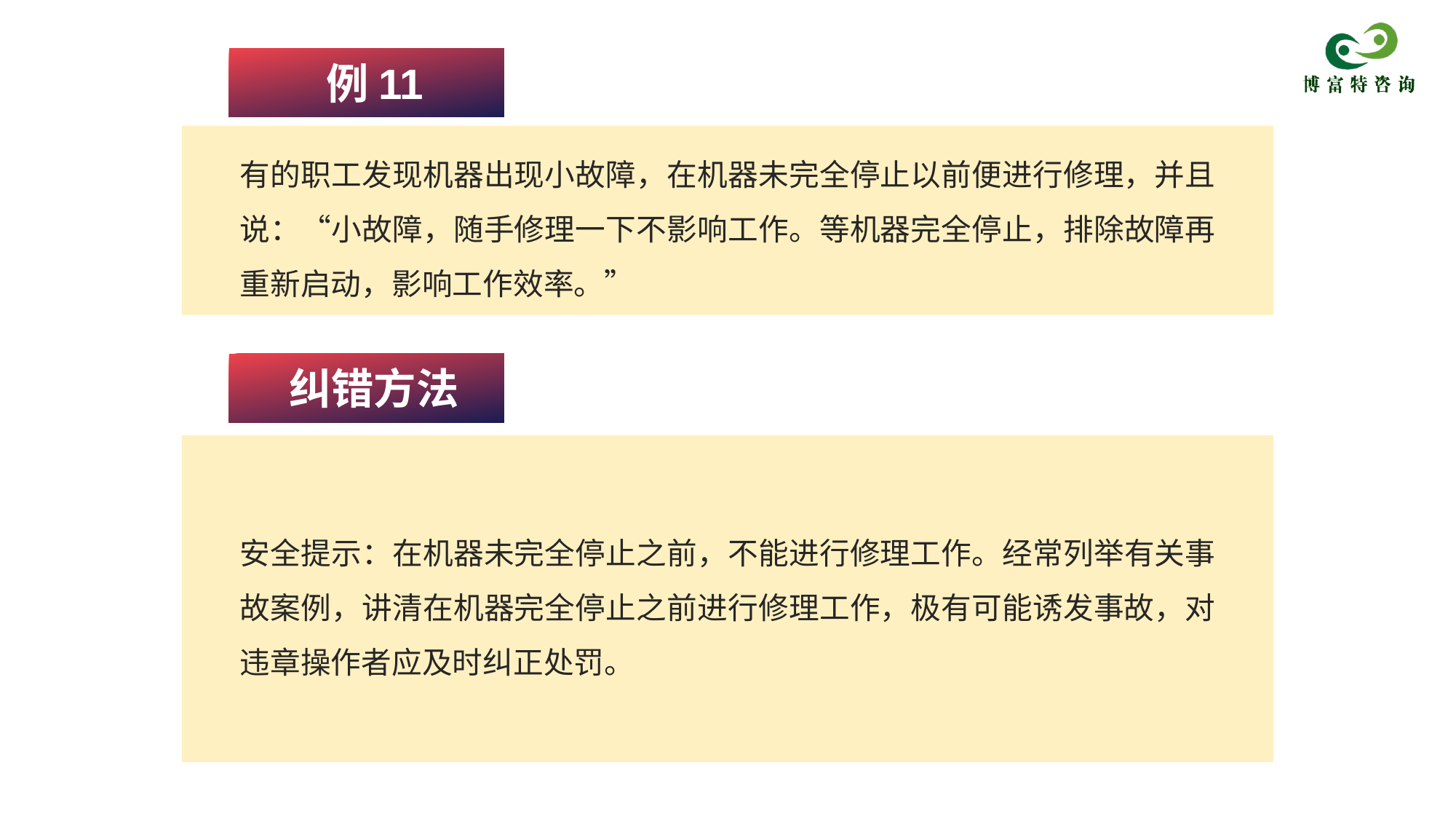

例11

有的职工发现机器出现小故障，在机器未完全停止以前便进行修理，并且说：“小故障，随手修理一下不影响工作。等机器完全停止，排除故障再重新启动，影响工作效率。”

纠错方法

安全提示：在机器未完全停止之前，不能进行修理工作。经常列举有关事故案例，讲清在机器完全停止之前进行修理工作，极有可能诱发事故，对违章操作者应及时纠正处罚。